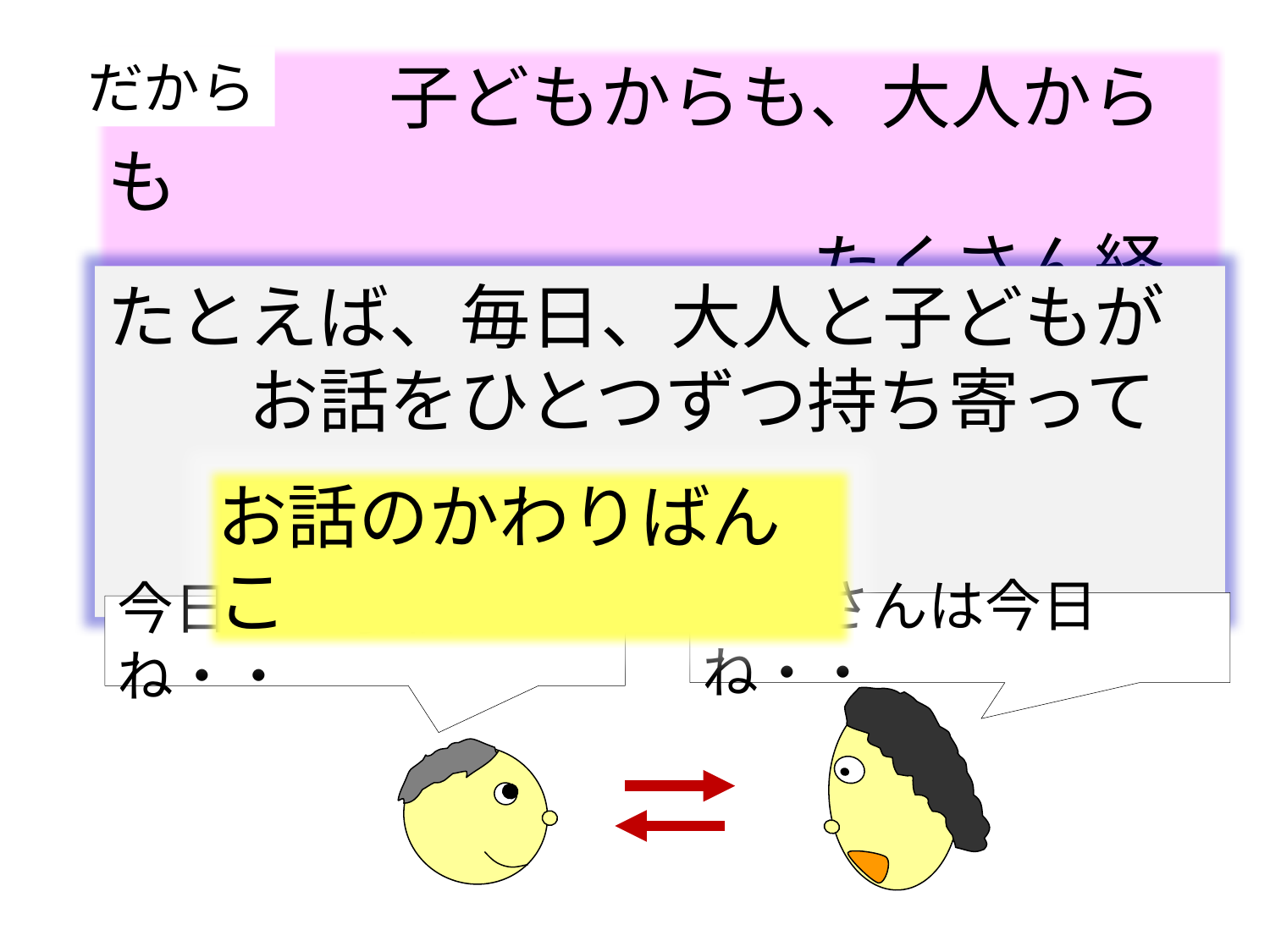

だから
　　　　子どもからも、大人からも
　　　　　　　　　　たくさん経験を語ろう
たとえば、毎日、大人と子どもが
　　お話をひとつずつ持ち寄って
　　　　　　　　　　　　　　　　　話をする
お話のかわりばんこ
お母さんは今日ね・・
今日ね、学校でね・・